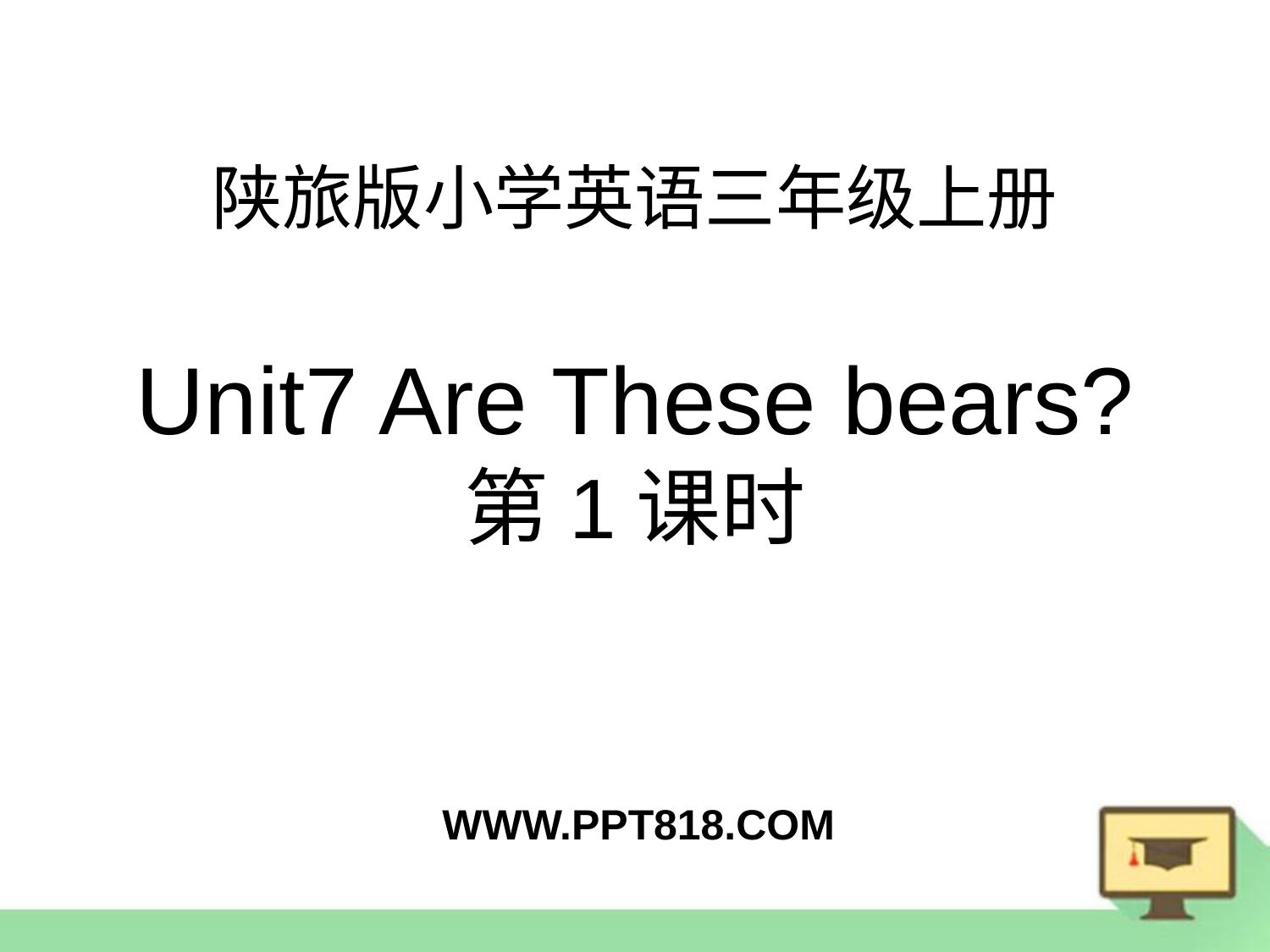

陕旅版小学英语三年级上册
Unit7 Are These bears?
第1课时
WWW.PPT818.COM